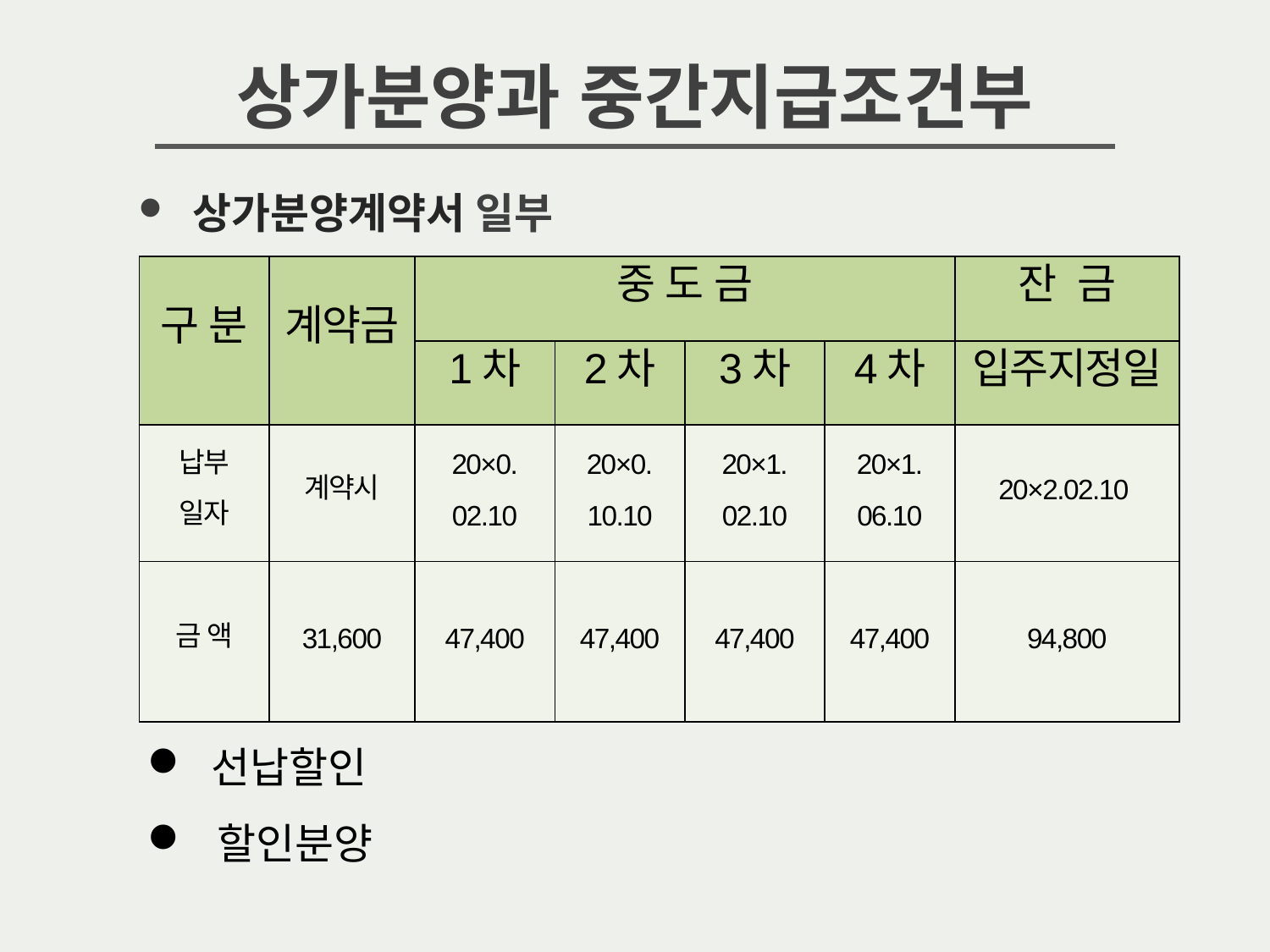

상가분양과 중간지급조건부
 상가분양계약서 일부
| 구 분 | 계약금 | 중 도 금 |  |  |  | 잔 금 |
| --- | --- | --- | --- | --- | --- | --- |
|  |  | 1차 | 2차 | 3차 | 4차 | 입주지정일 |
| 납부 일자 | 계약시 | 20×0. 02.10 | 20×0. 10.10 | 20×1. 02.10 | 20×1. 06.10 | 20×2.02.10 |
| 금 액 | 31,600 | 47,400 | 47,400 | 47,400 | 47,400 | 94,800 |

선납할인
 할인분양